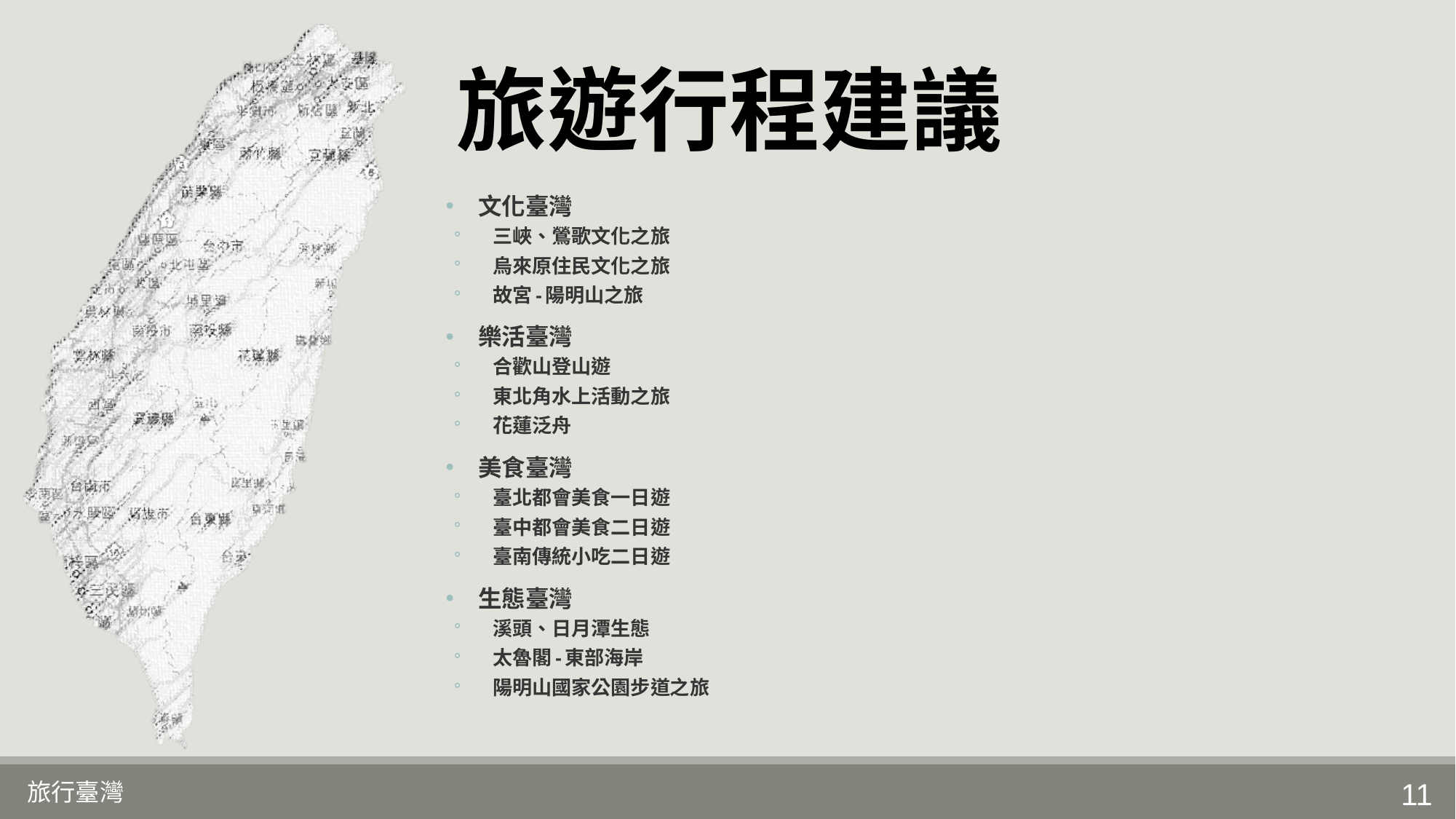

# 旅遊行程建議
文化臺灣
三峽、鶯歌文化之旅
烏來原住民文化之旅
故宮-陽明山之旅
樂活臺灣
合歡山登山遊
東北角水上活動之旅
花蓮泛舟
美食臺灣
臺北都會美食一日遊
臺中都會美食二日遊
臺南傳統小吃二日遊
生態臺灣
溪頭、日月潭生態
太魯閣-東部海岸
陽明山國家公園步道之旅
旅行臺灣
11